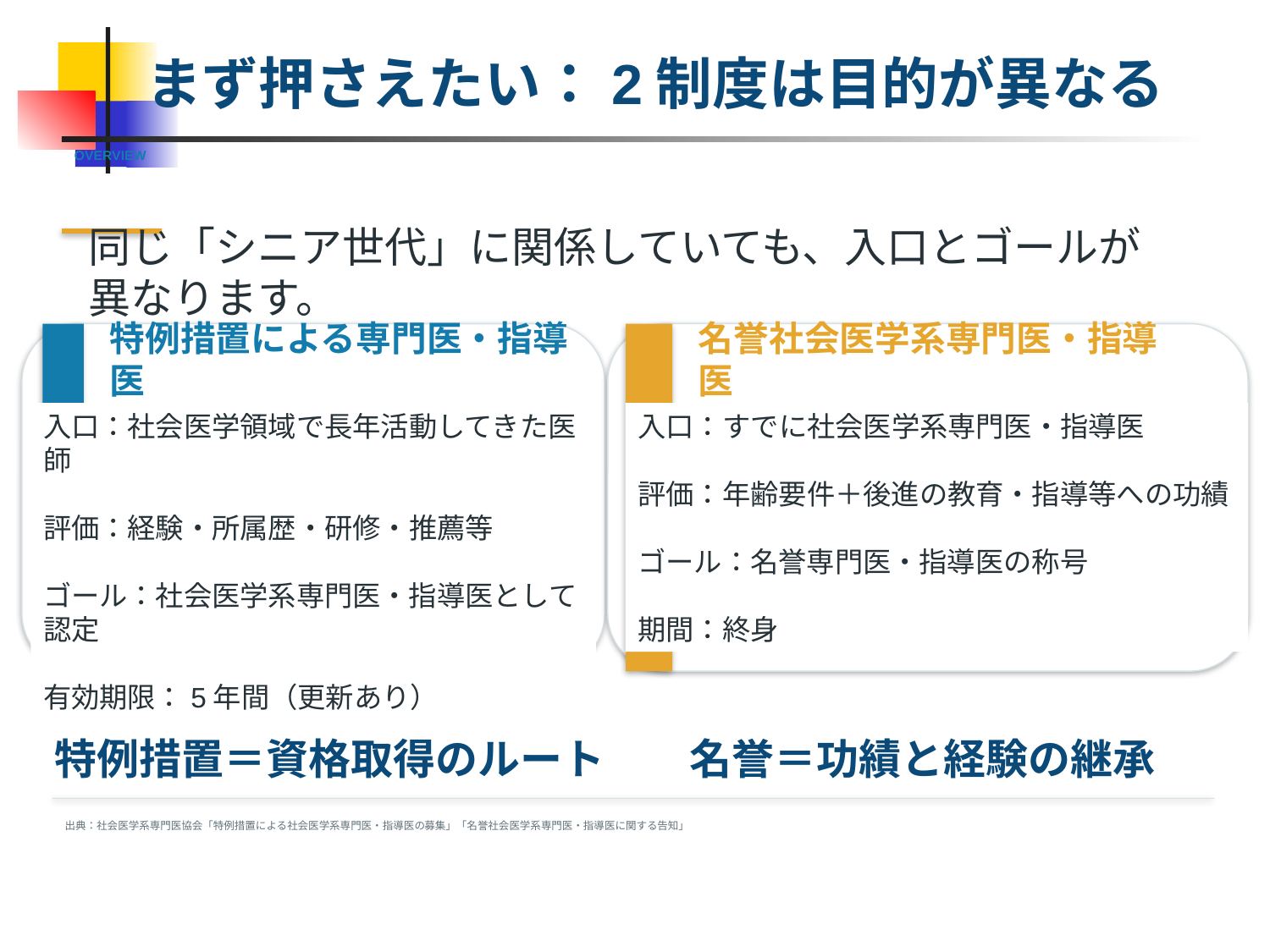

まず押さえたい：2制度は目的が異なる
OVERVIEW

同じ「シニア世代」に関係していても、入口とゴールが異なります。

特例措置による専門医・指導医
名誉社会医学系専門医・指導医
入口：社会医学領域で長年活動してきた医師

評価：経験・所属歴・研修・推薦等

ゴール：社会医学系専門医・指導医として認定

有効期限：5年間（更新あり）
入口：すでに社会医学系専門医・指導医

評価：年齢要件＋後進の教育・指導等への功績

ゴール：名誉専門医・指導医の称号

期間：終身
特例措置＝資格取得のルート　　名誉＝功績と経験の継承

出典：社会医学系専門医協会「特例措置による社会医学系専門医・指導医の募集」「名誉社会医学系専門医・指導医に関する告知」